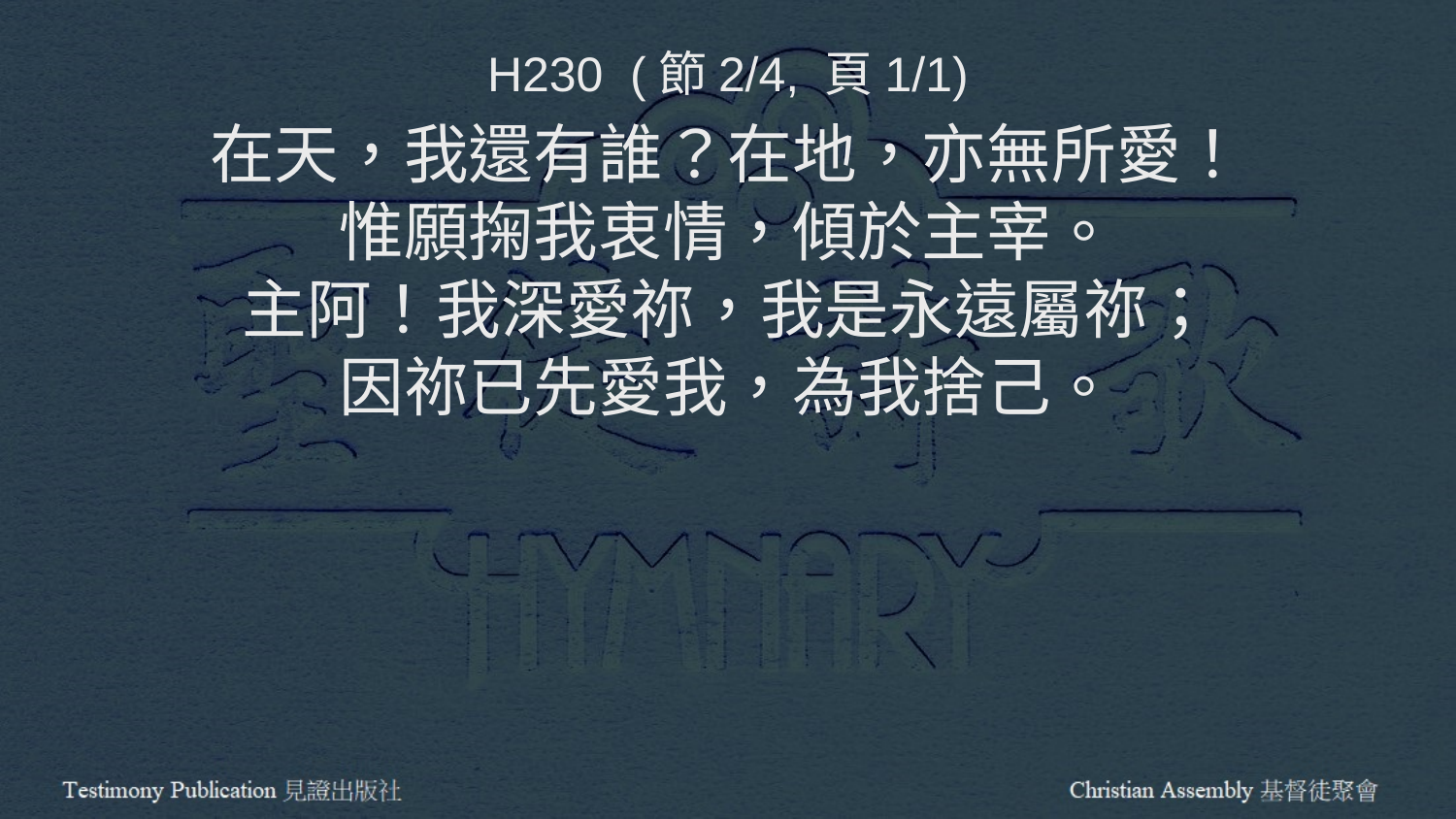

H230  (節2/4, 頁1/1)
在天，我還有誰？在地，亦無所愛！
惟願掬我衷情，傾於主宰。
主阿！我深愛祢，我是永遠屬祢；
因祢已先愛我，為我捨己。